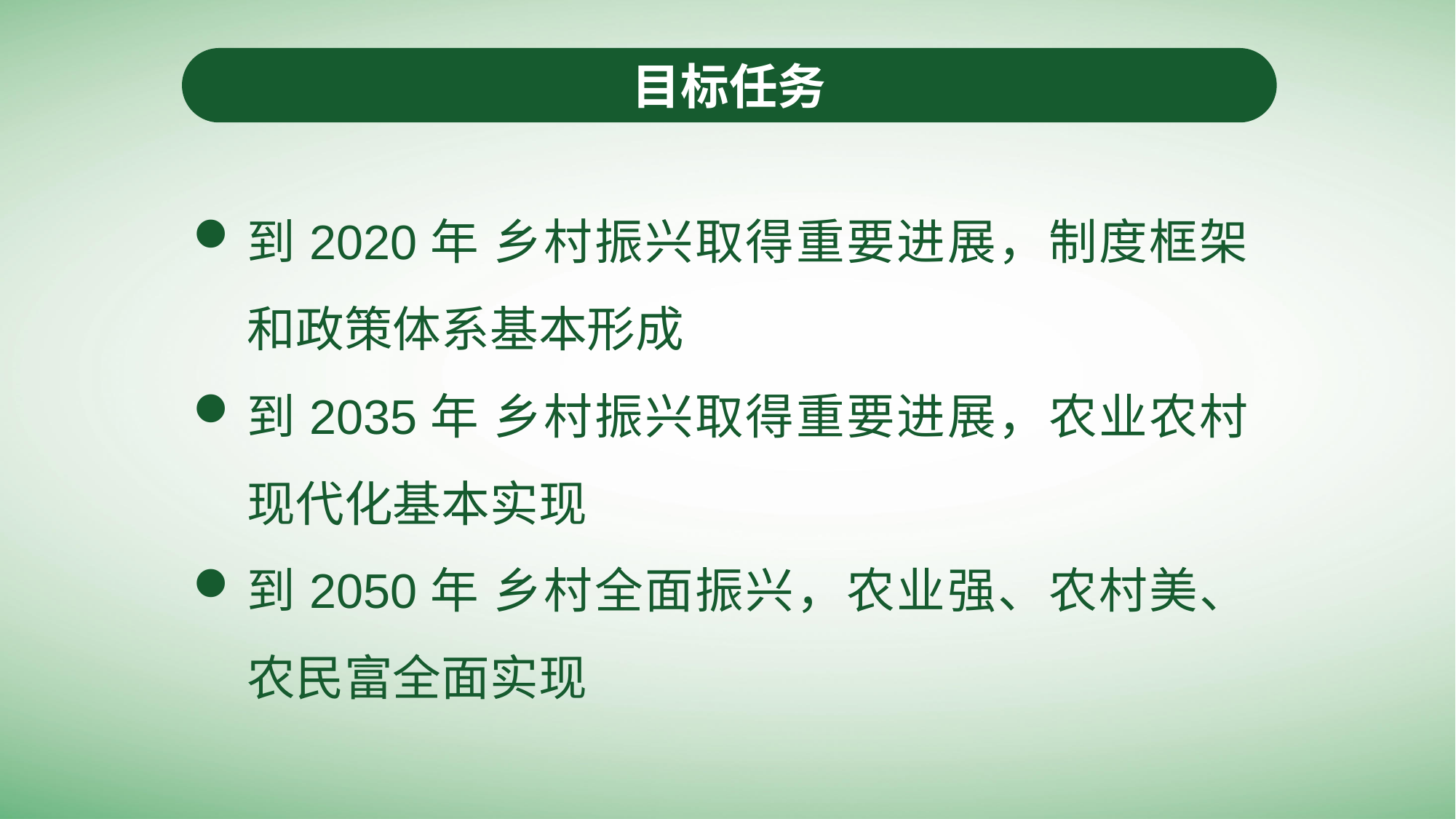

目标任务
到2020年 乡村振兴取得重要进展，制度框架和政策体系基本形成
到2035年 乡村振兴取得重要进展，农业农村现代化基本实现
到2050年 乡村全面振兴，农业强、农村美、农民富全面实现